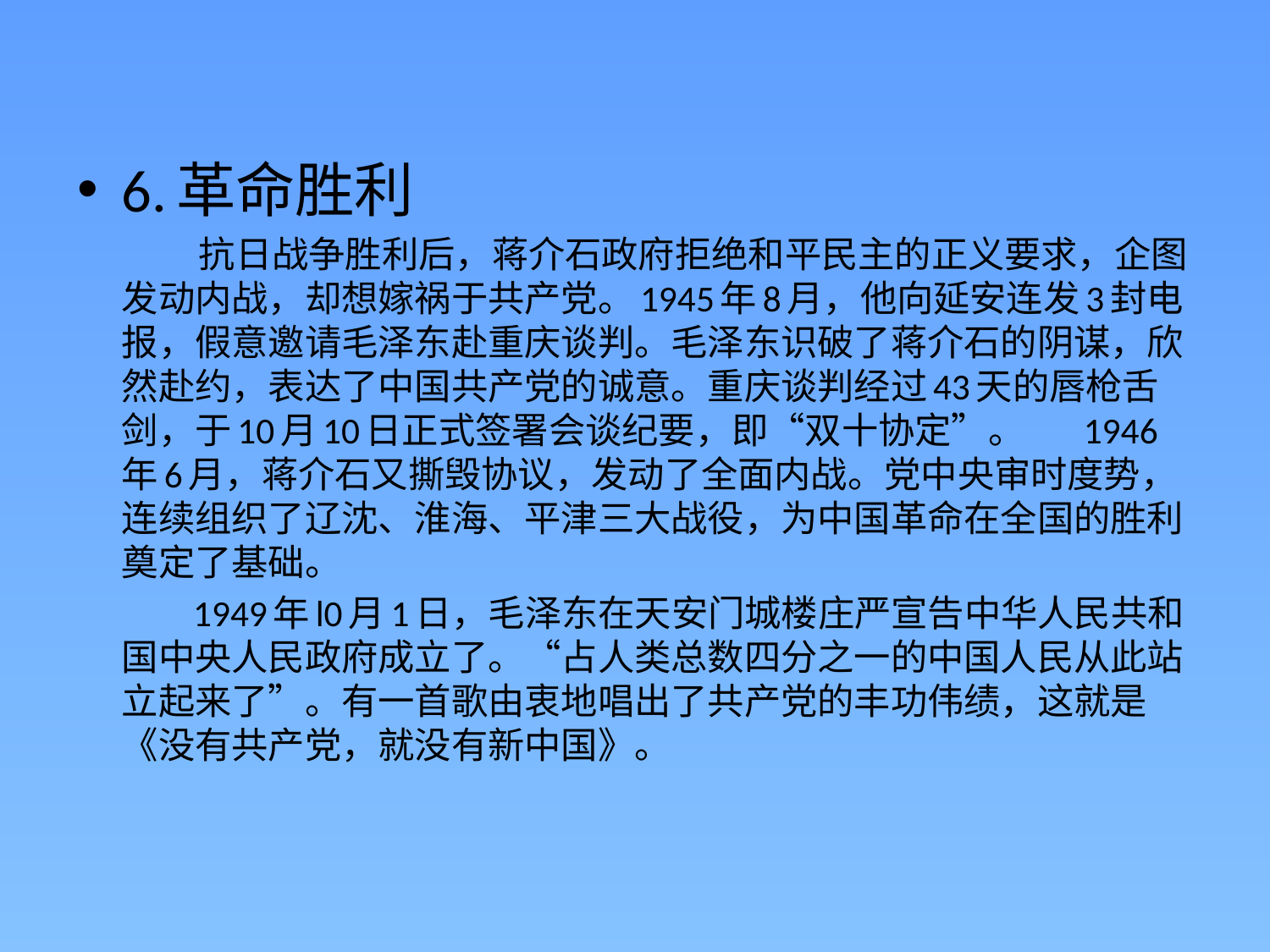

6.革命胜利
              抗日战争胜利后，蒋介石政府拒绝和平民主的正义要求，企图发动内战，却想嫁祸于共产党。1945年8月，他向延安连发3封电报，假意邀请毛泽东赴重庆谈判。毛泽东识破了蒋介石的阴谋，欣然赴约，表达了中国共产党的诚意。重庆谈判经过43天的唇枪舌剑，于10月10日正式签署会谈纪要，即“双十协定”。  　1946年6月，蒋介石又撕毁协议，发动了全面内战。党中央审时度势，连续组织了辽沈、淮海、平津三大战役，为中国革命在全国的胜利奠定了基础。
              1949年l0月1日，毛泽东在天安门城楼庄严宣告中华人民共和国中央人民政府成立了。“占人类总数四分之一的中国人民从此站立起来了”。有一首歌由衷地唱出了共产党的丰功伟绩，这就是《没有共产党，就没有新中国》。